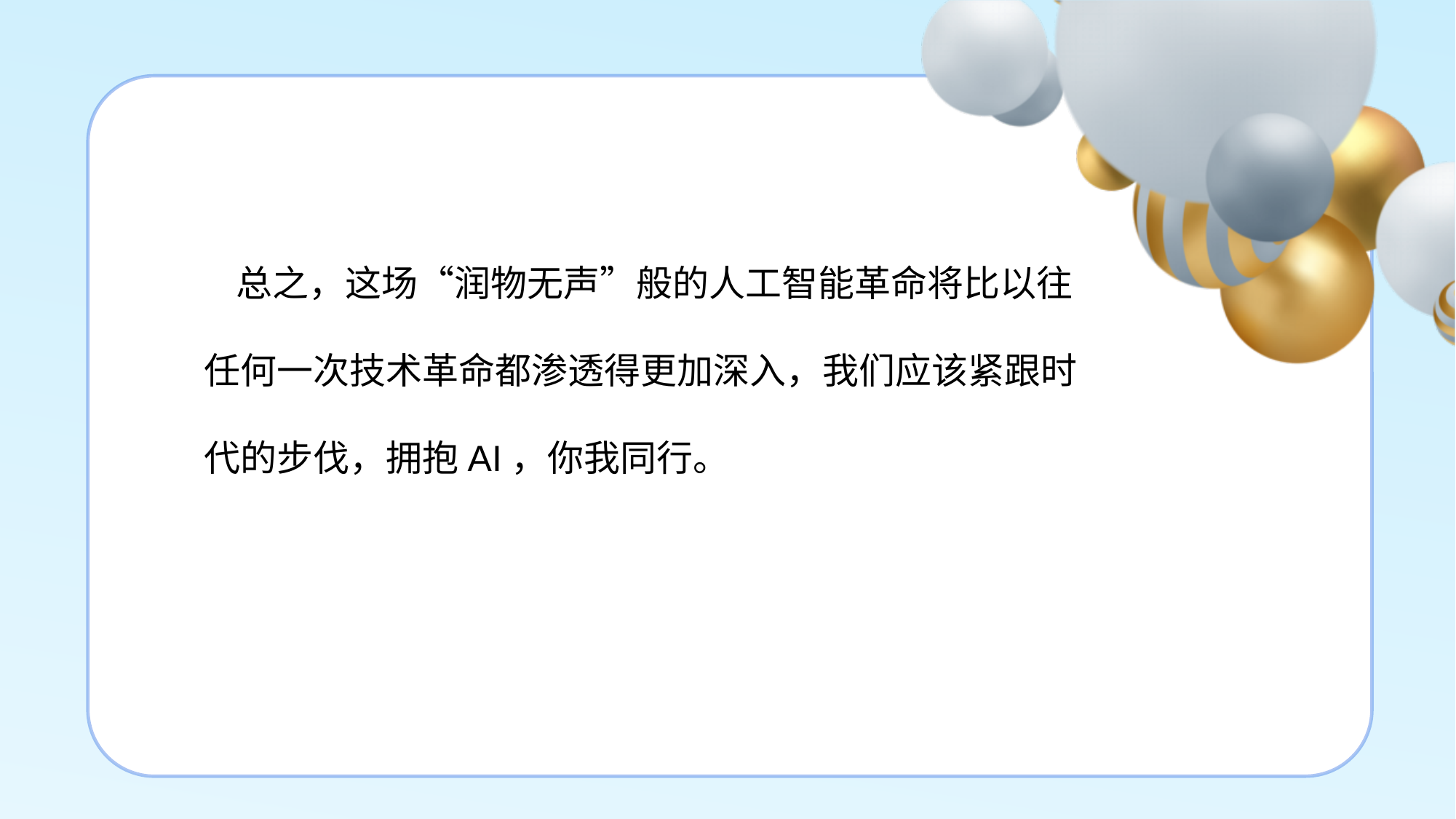

总之，这场“润物无声”般的人工智能革命将比以往任何一次技术革命都渗透得更加深入，我们应该紧跟时代的步伐，拥抱AI，你我同行。